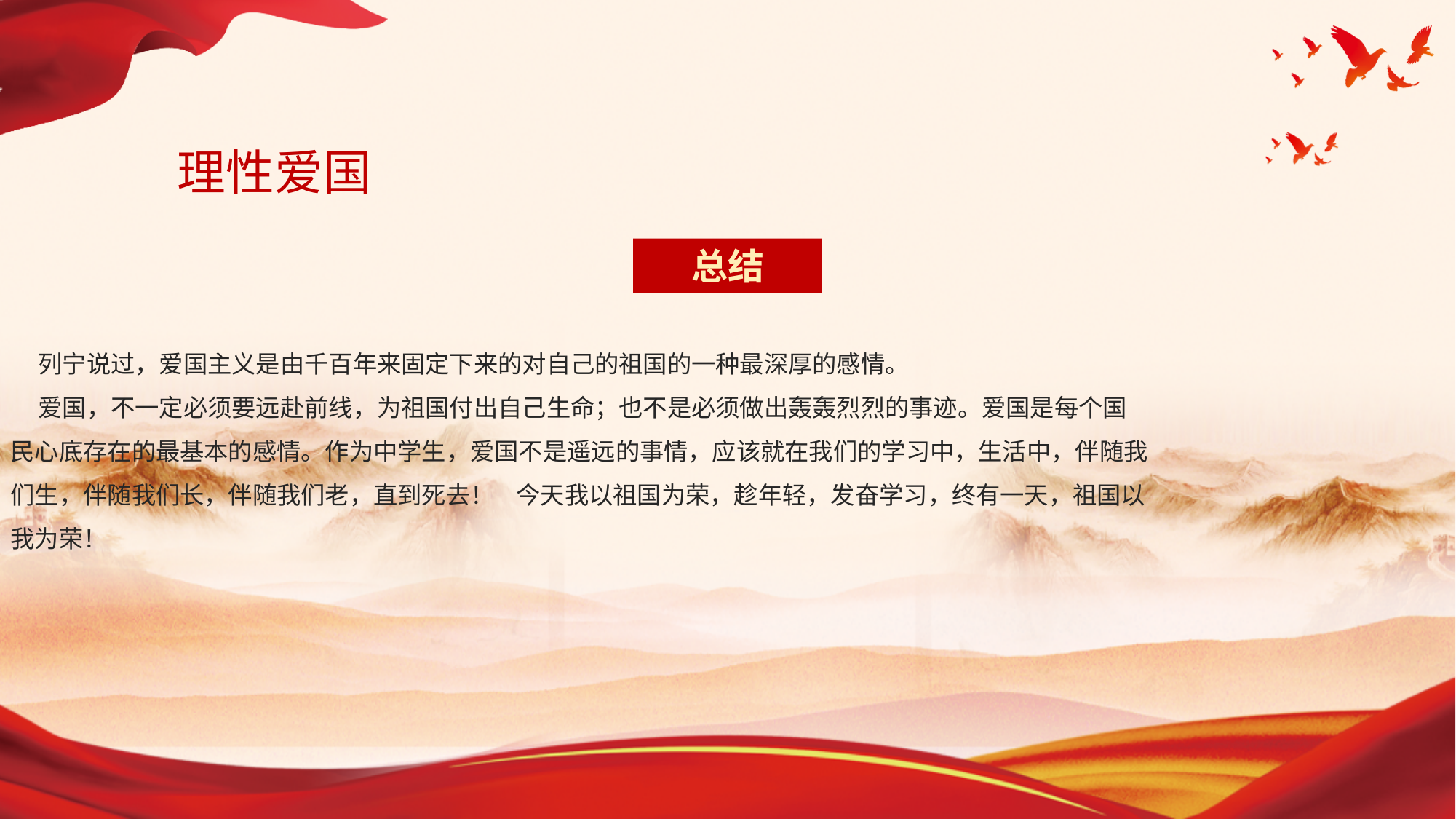

理性爱国
总结
    列宁说过，爱国主义是由千百年来固定下来的对自己的祖国的一种最深厚的感情。
    爱国，不一定必须要远赴前线，为祖国付出自己生命；也不是必须做出轰轰烈烈的事迹。爱国是每个国民心底存在的最基本的感情。作为中学生，爱国不是遥远的事情，应该就在我们的学习中，生活中，伴随我们生，伴随我们长，伴随我们老，直到死去！    今天我以祖国为荣，趁年轻，发奋学习，终有一天，祖国以我为荣！